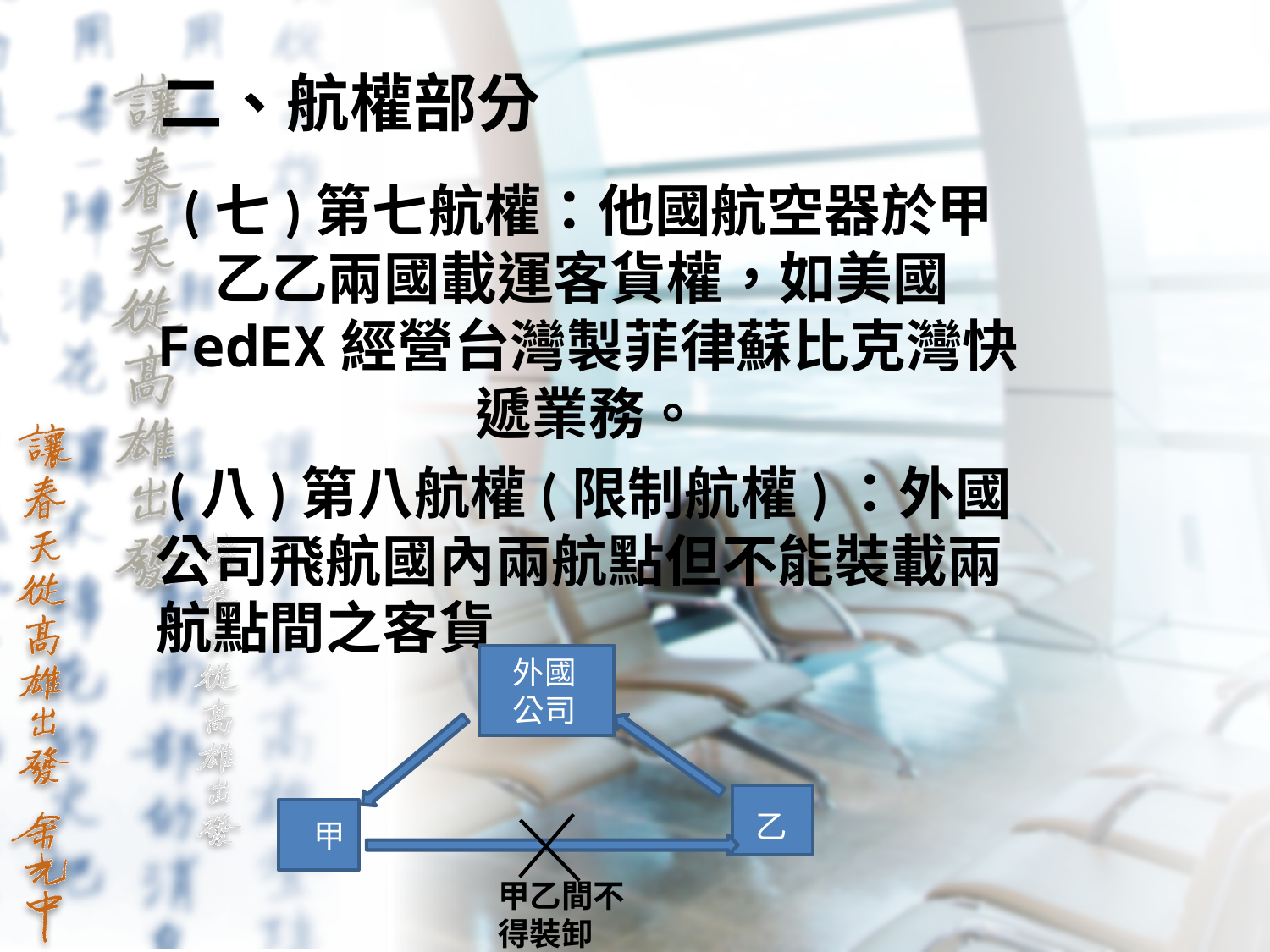

二、航權部分
(七)第七航權：他國航空器於甲乙乙兩國載運客貨權，如美國FedEX經營台灣製菲律蘇比克灣快遞業務。
 (八)第八航權(限制航權)：外國公司飛航國內兩航點但不能裝載兩航點間之客貨
∕∖

外國公司

乙
甲

甲乙間不得裝卸